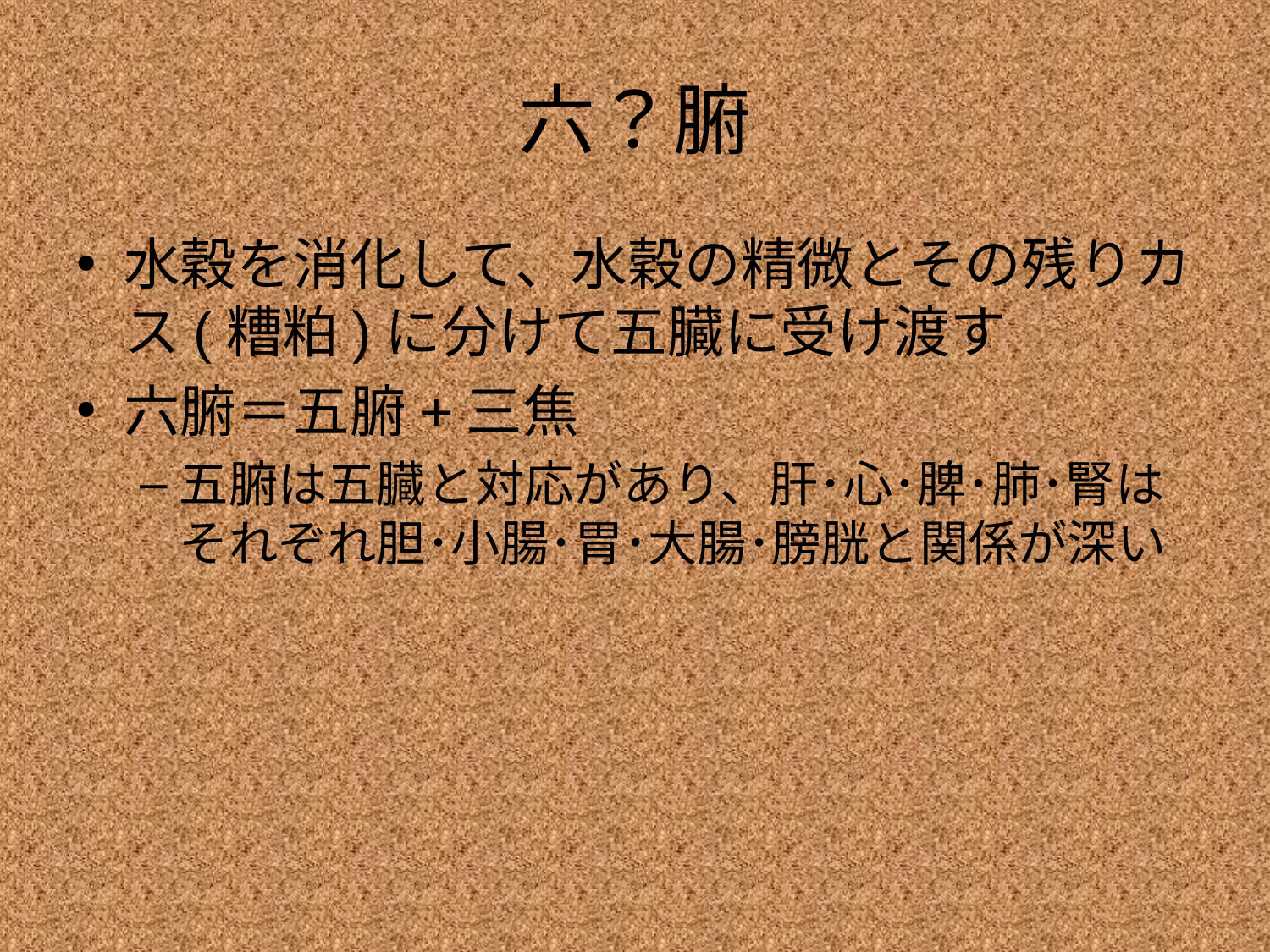

# 六？腑
水穀を消化して、水穀の精微とその残りカス(糟粕)に分けて五臓に受け渡す
六腑＝五腑+三焦
五腑は五臓と対応があり、肝･心･脾･肺･腎はそれぞれ胆･小腸･胃･大腸･膀胱と関係が深い